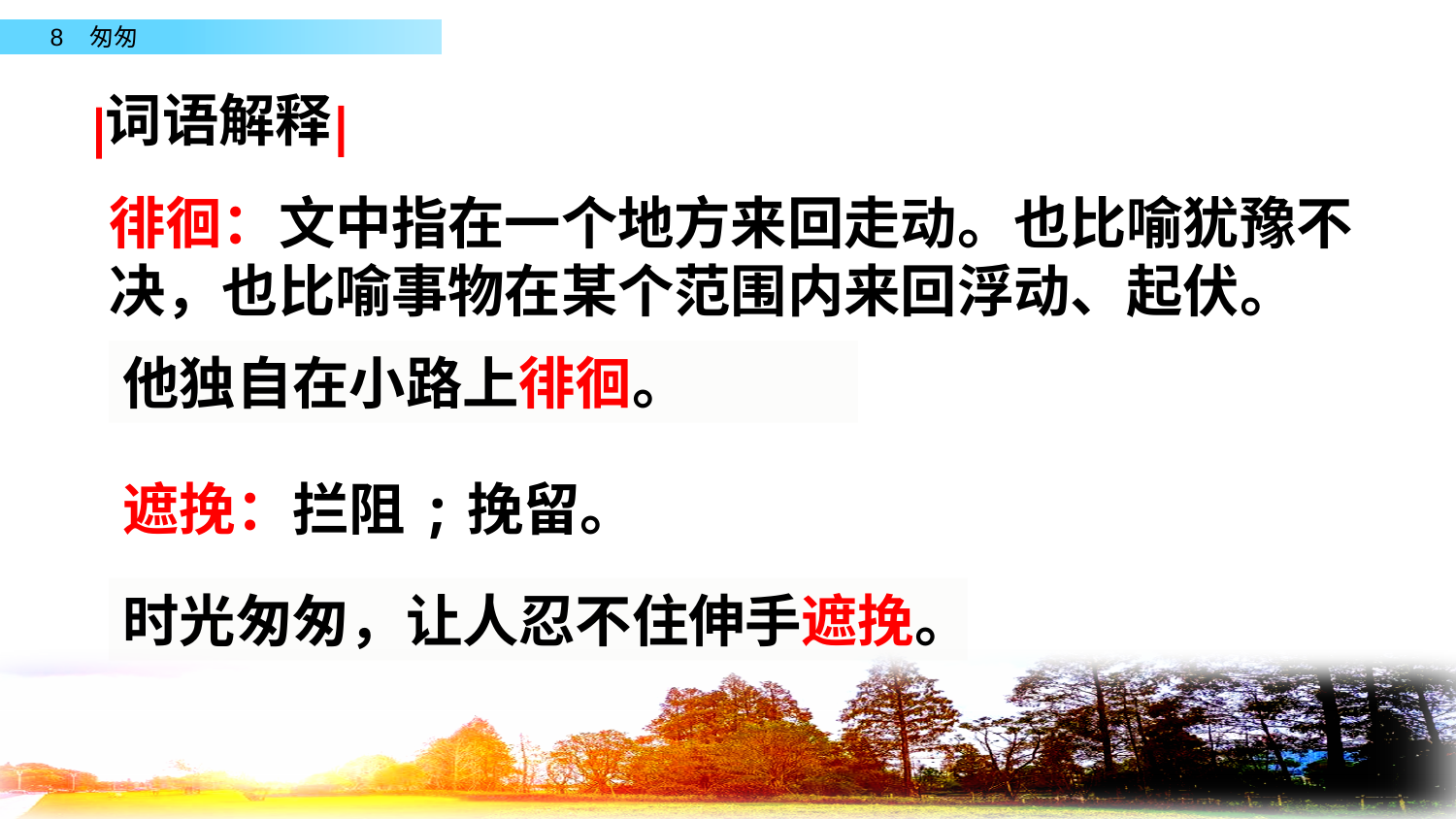

词语解释

徘徊：文中指在一个地方来回走动。也比喻犹豫不决，也比喻事物在某个范围内来回浮动、起伏。
他独自在小路上徘徊。
遮挽：拦阻;挽留。
时光匆匆，让人忍不住伸手遮挽。